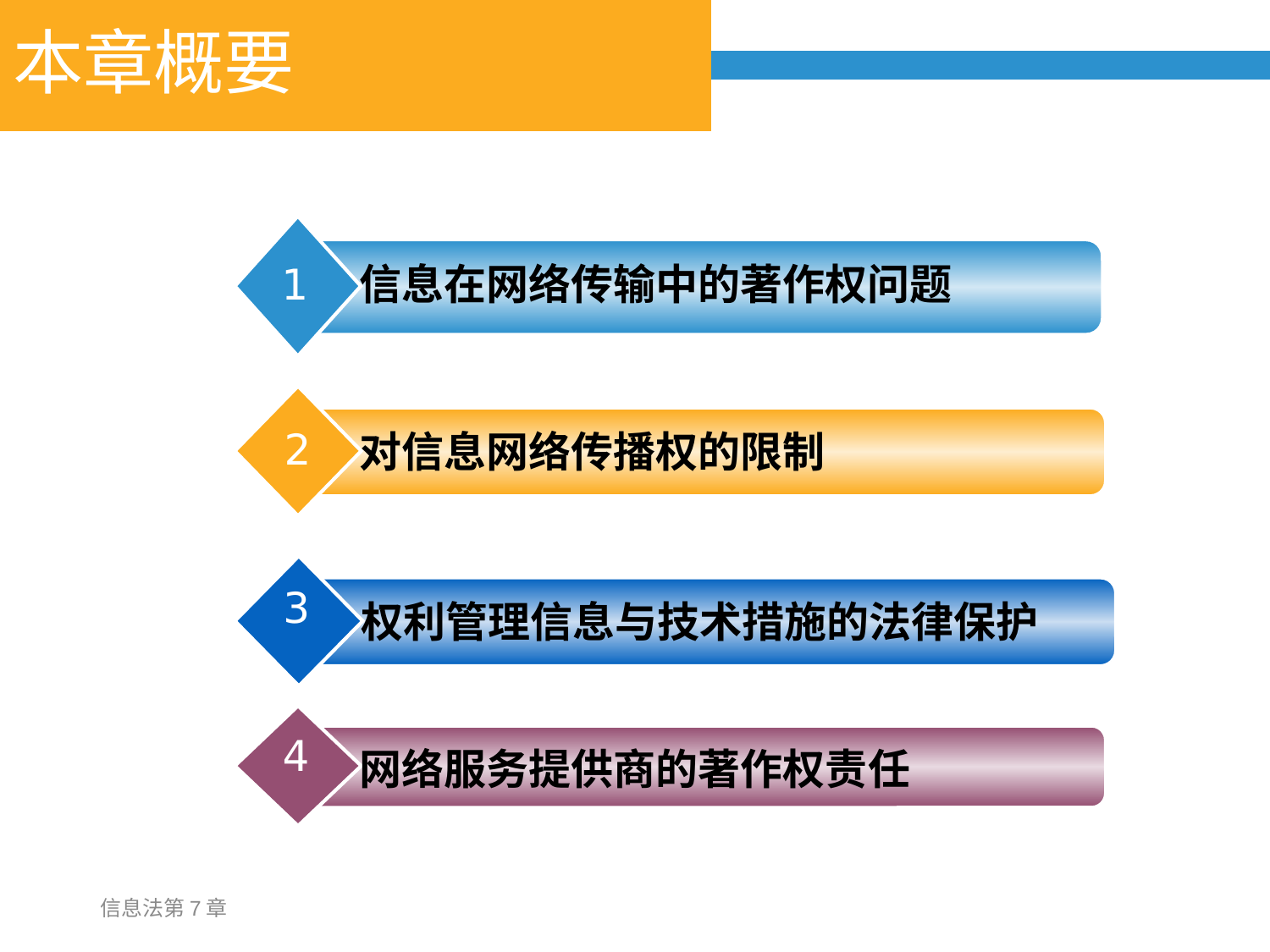

# 本章概要

1
信息在网络传输中的著作权问题

2
对信息网络传播权的限制

3

权利管理信息与技术措施的法律保护

4

网络服务提供商的著作权责任
信息法第7章